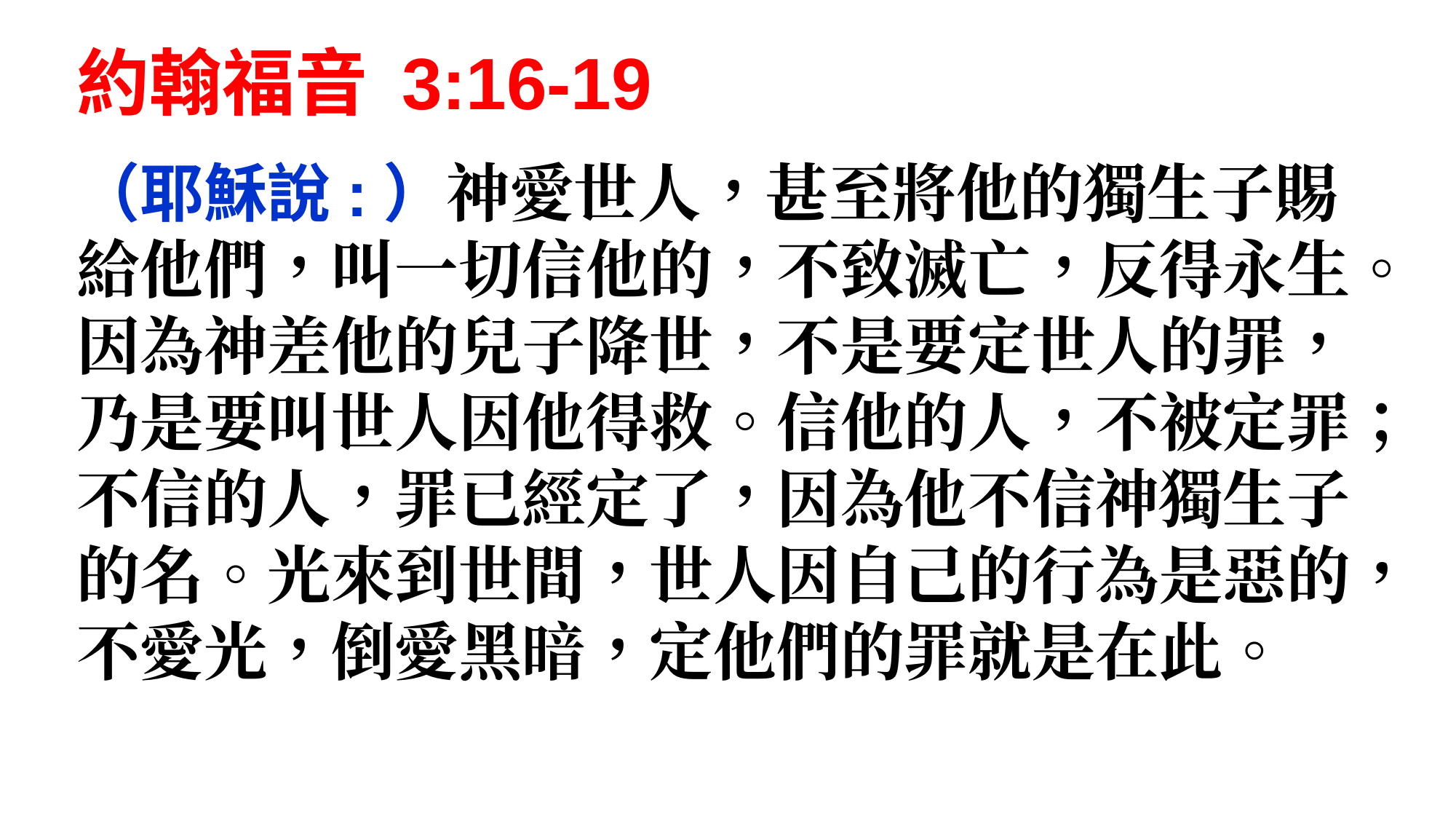

約翰福音 3:16-19

（耶穌說:）神愛世人，甚至將他的獨生子賜給他們，叫一切信他的，不致滅亡，反得永生。因為神差他的兒子降世，不是要定世人的罪，乃是要叫世人因他得救。信他的人，不被定罪；不信的人，罪已經定了，因為他不信神獨生子的名。光來到世間，世人因自己的行為是惡的，不愛光，倒愛黑暗，定他們的罪就是在此。